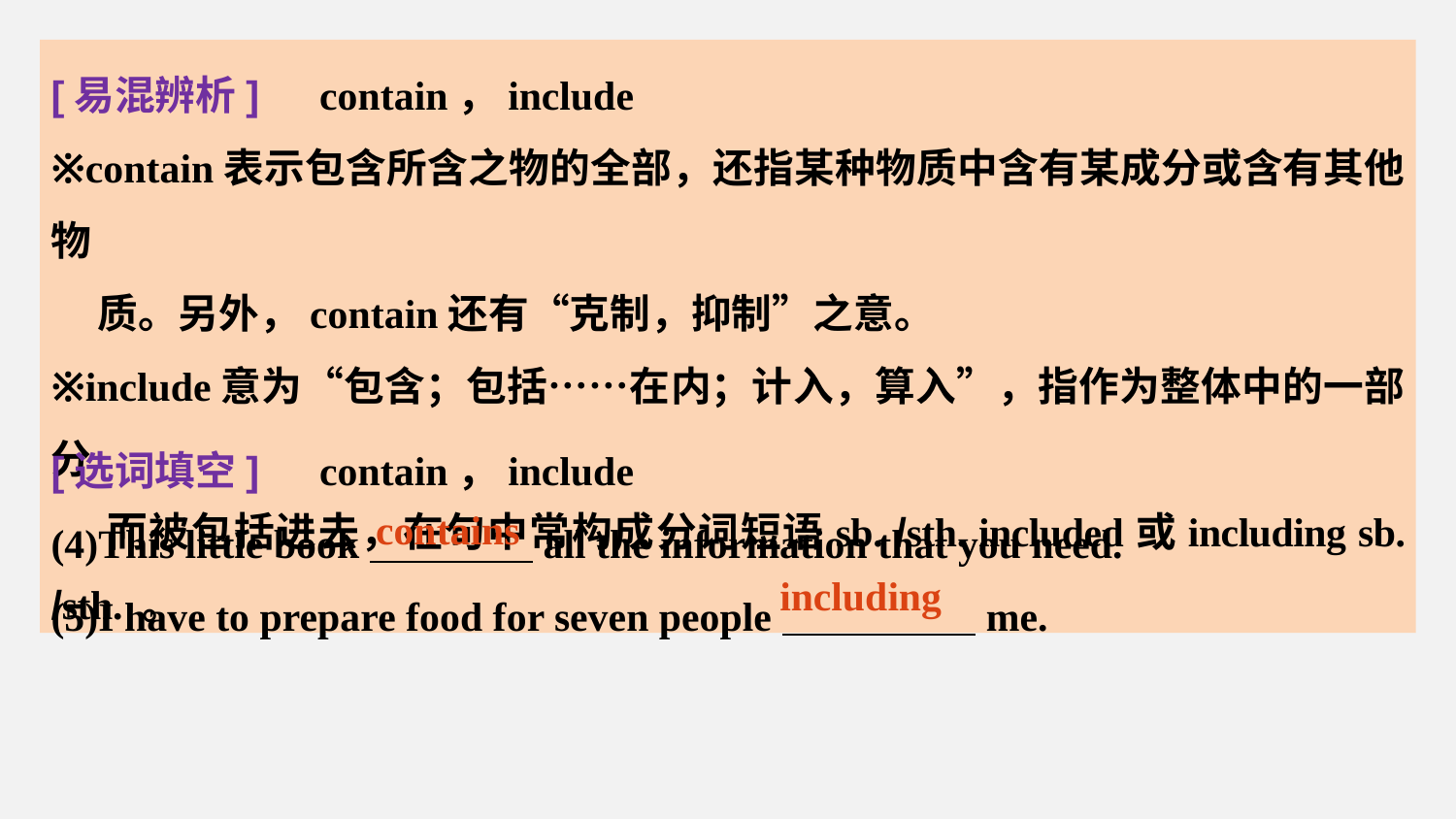

[易混辨析]　contain，include
※contain表示包含所含之物的全部，还指某种物质中含有某成分或含有其他物
    质。另外，contain还有“克制，抑制”之意。
※include意为“包含；包括……在内；计入，算入”，指作为整体中的一部分
    而被包括进去，在句中常构成分词短语sb. /sth. included或including sb. /sth. 。
[选词填空]　contain，include
(4)This little book                  all the information that you need.
(5)I have to prepare food for seven people                     me.
contains
including